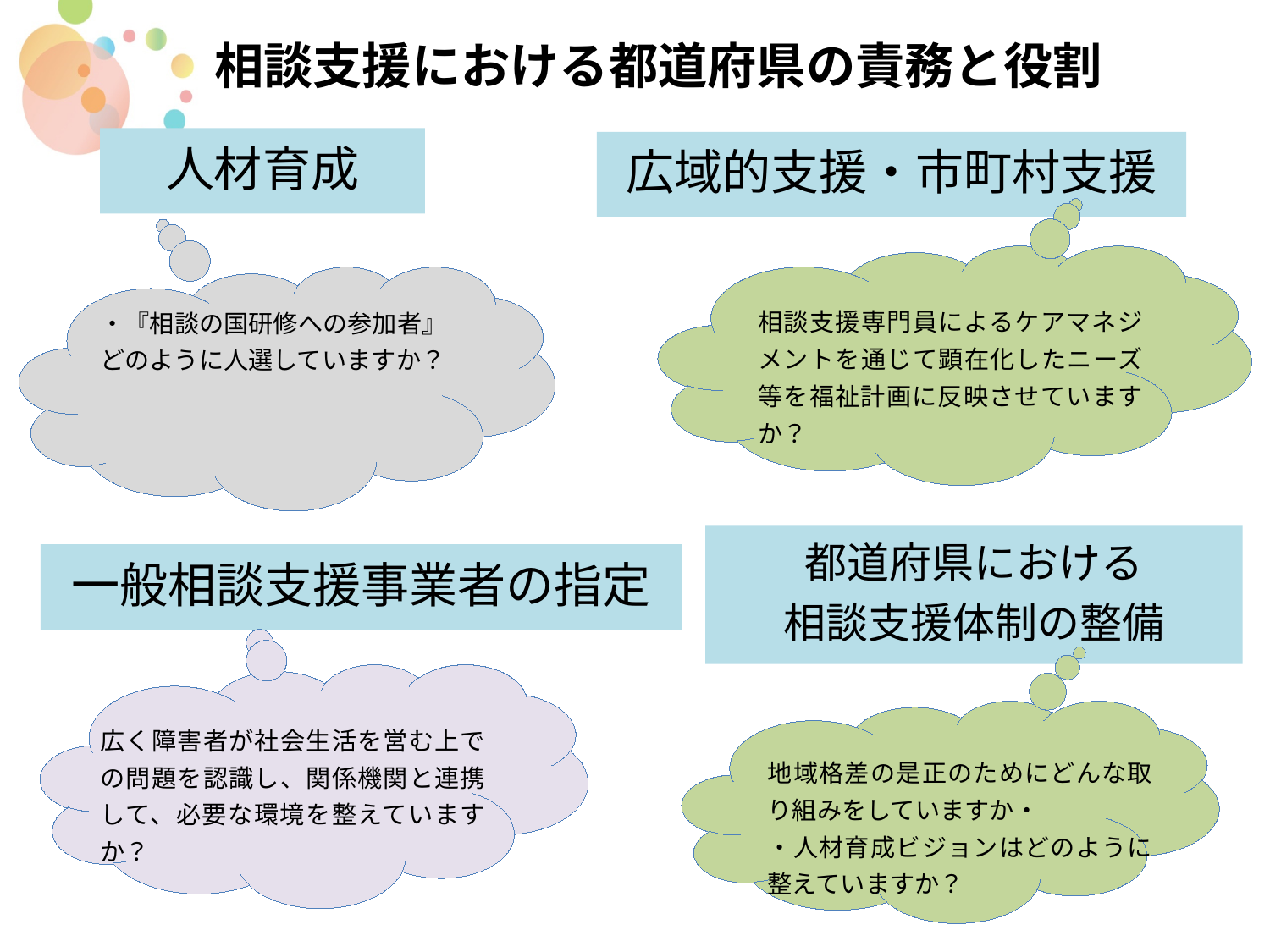

# 相談支援における都道府県の責務と役割
人材育成
広域的支援・市町村支援

相談支援専門員によるケアマネジメントを通じて顕在化したニーズ等を福祉計画に反映させていますか？
・『相談の国研修への参加者』
どのように人選していますか？

都道府県における
相談支援体制の整備
一般相談支援事業者の指定

広く障害者が社会生活を営む上での問題を認識し、関係機関と連携して、必要な環境を整えていますか？
地域格差の是正のためにどんな取り組みをしていますか・
・人材育成ビジョンはどのように整えていますか？